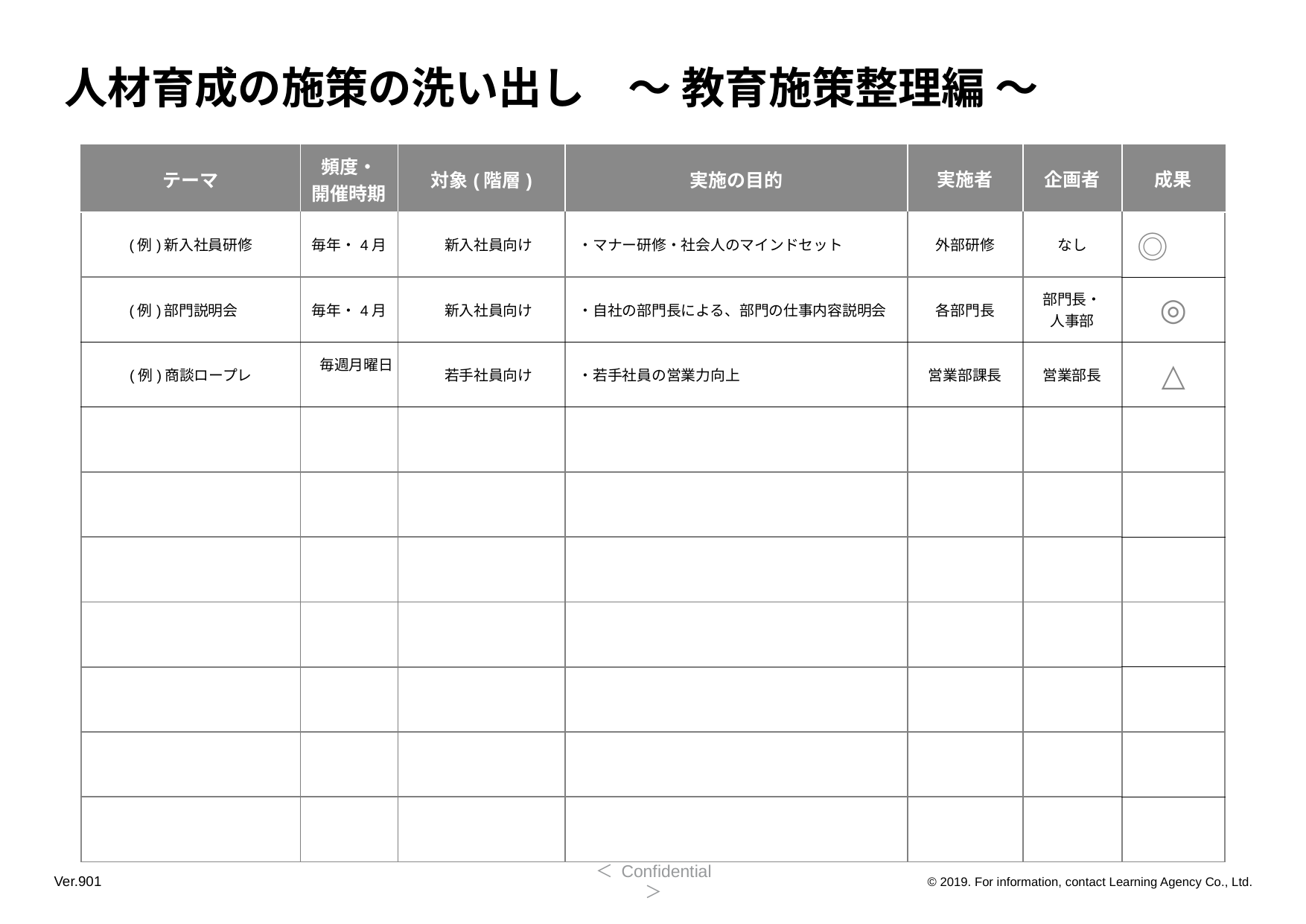

人材育成の施策の洗い出し　～ 教育施策整理編 ～
| テーマ | 頻度・ 開催時期 | 対象(階層) | 実施の目的 | 実施者 | 企画者 | 成果 |
| --- | --- | --- | --- | --- | --- | --- |
| (例)新入社員研修 | 毎年・4月 | 新入社員向け | ・マナー研修・社会人のマインドセット | 外部研修 | なし | ◎ |
| (例)部門説明会 | 毎年・4月 | 新入社員向け | ・自社の部門長による、部門の仕事内容説明会 | 各部門長 | 部門長・ 人事部 | ◎ |
| (例)商談ロープレ | 毎週月曜日 | 若手社員向け | ・若手社員の営業力向上 | 営業部課長 | 営業部長 | △ |
|  |  |  |  |  |  |  |
|  |  |  |  |  |  |  |
|  |  |  |  |  |  |  |
|  |  |  |  |  |  |  |
|  |  |  |  |  |  |  |
|  |  |  |  |  |  |  |
|  |  |  |  |  |  |  |
Ver.901